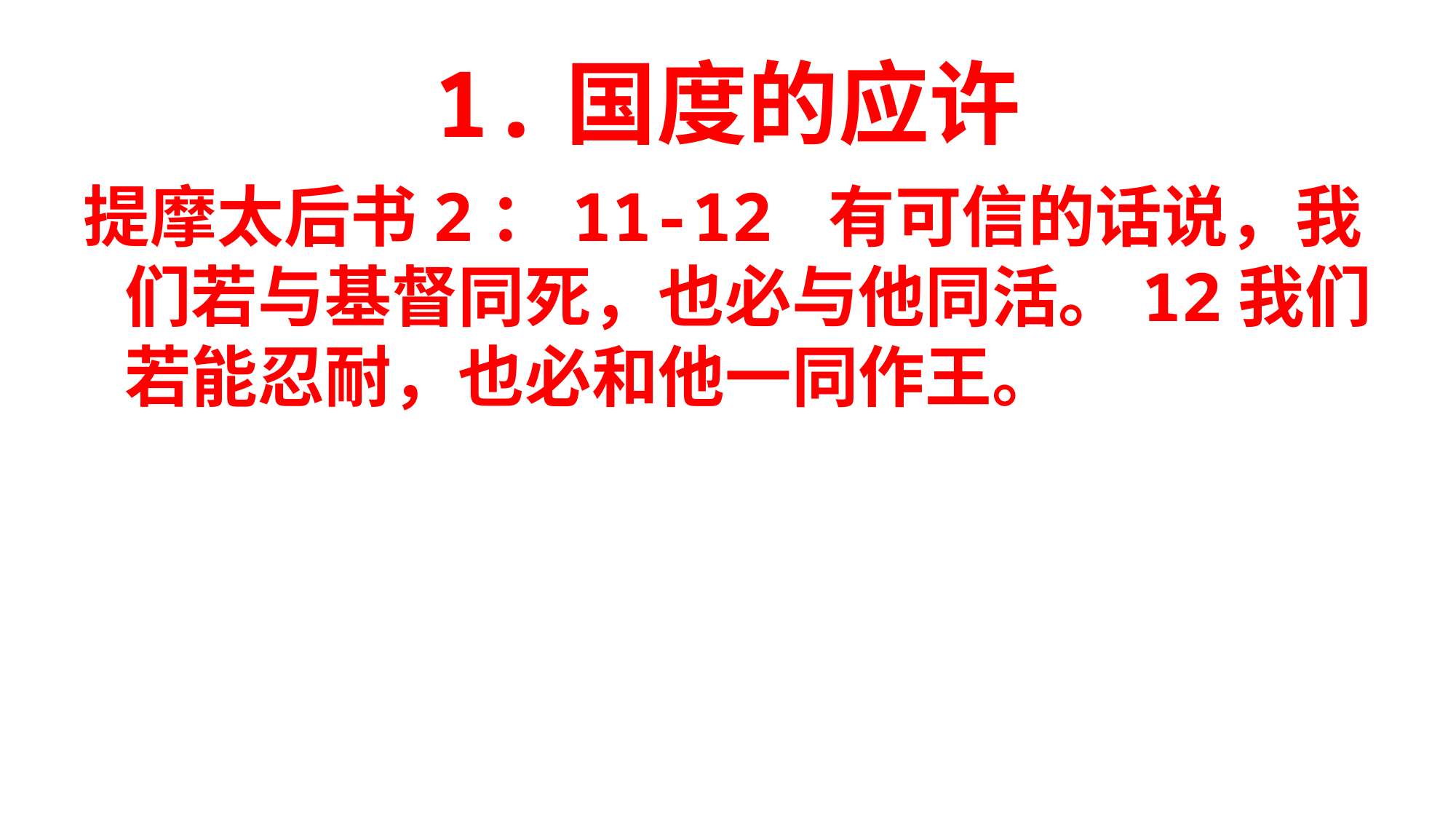

# 1.国度的应许
提摩太后书2：11-12 有可信的话说，我们若与基督同死，也必与他同活。12我们若能忍耐，也必和他一同作王。